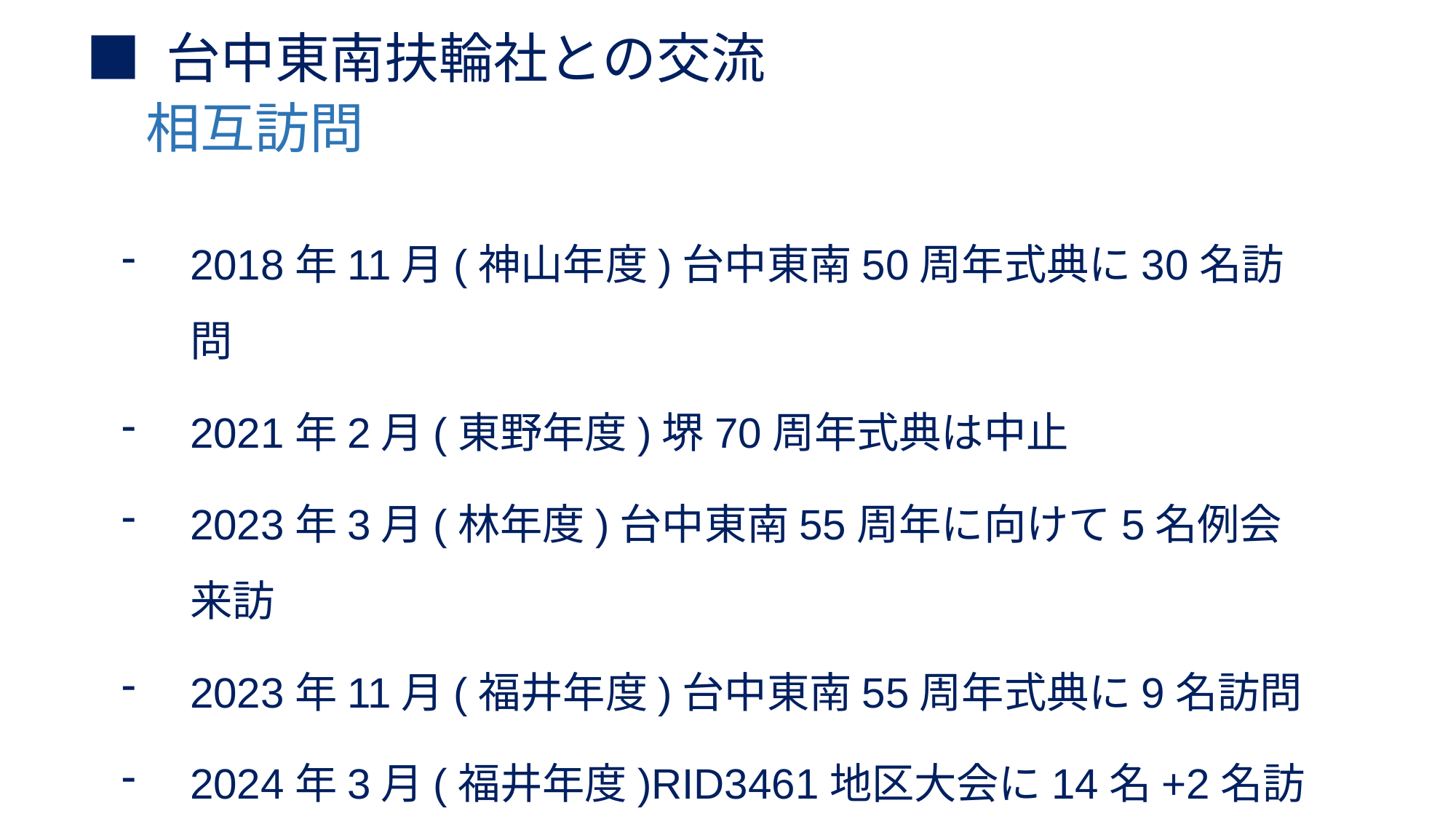

# ■ 台中東南扶輪社との交流 相互訪問
2018年11月(神山年度)台中東南50周年式典に30名訪問
2021年2月(東野年度)堺70周年式典は中止
2023年3月(林年度)台中東南55周年に向けて5名例会来訪
2023年11月(福井年度)台中東南55周年式典に9名訪問
2024年3月(福井年度)RID3461地区大会に14名+2名訪問